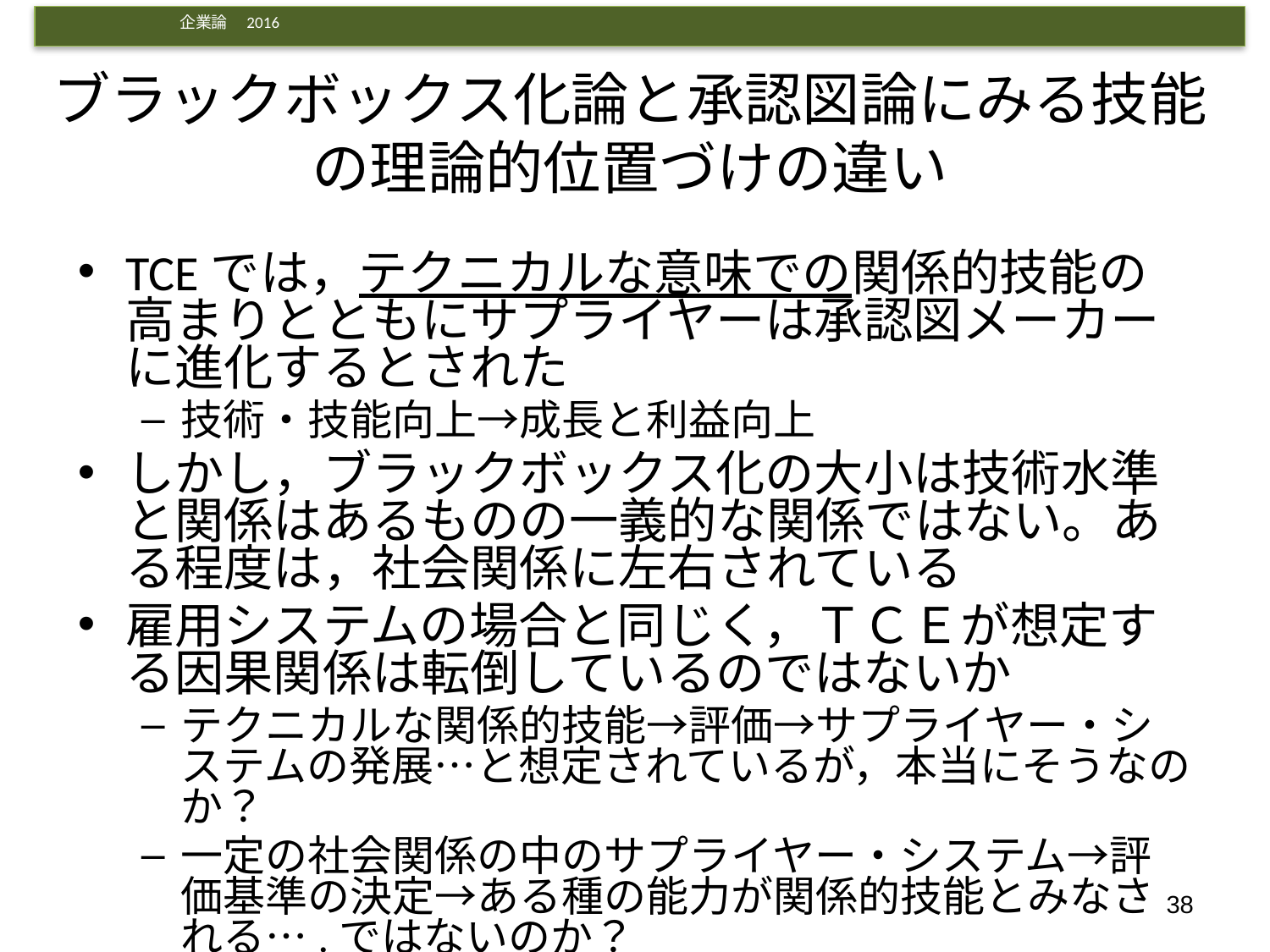

# ブラックボックス化論と承認図論にみる技能の理論的位置づけの違い
TCEでは，テクニカルな意味での関係的技能の高まりとともにサプライヤーは承認図メーカーに進化するとされた
技術・技能向上→成長と利益向上
しかし，ブラックボックス化の大小は技術水準と関係はあるものの一義的な関係ではない。ある程度は，社会関係に左右されている
雇用システムの場合と同じく，ＴＣＥが想定する因果関係は転倒しているのではないか
テクニカルな関係的技能→評価→サプライヤー・システムの発展…と想定されているが，本当にそうなのか？
一定の社会関係の中のサプライヤー・システム→評価基準の決定→ある種の能力が関係的技能とみなされる….ではないのか？

38